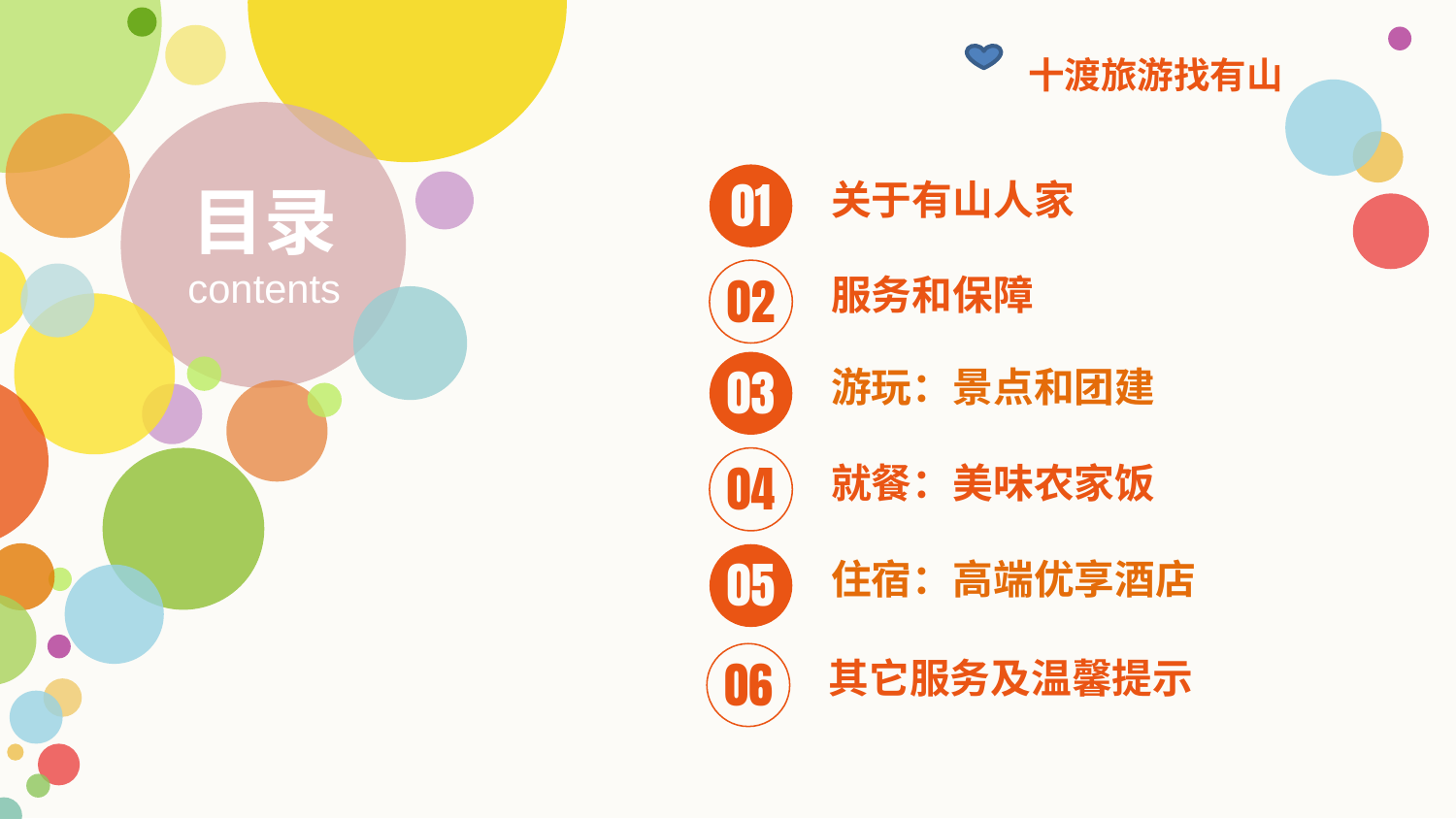

十渡旅游找有山

关于有山人家
目录
contents
01

服务和保障
02

游玩：景点和团建
03

就餐：美味农家饭
04

住宿：高端优享酒店
05

其它服务及温馨提示
06